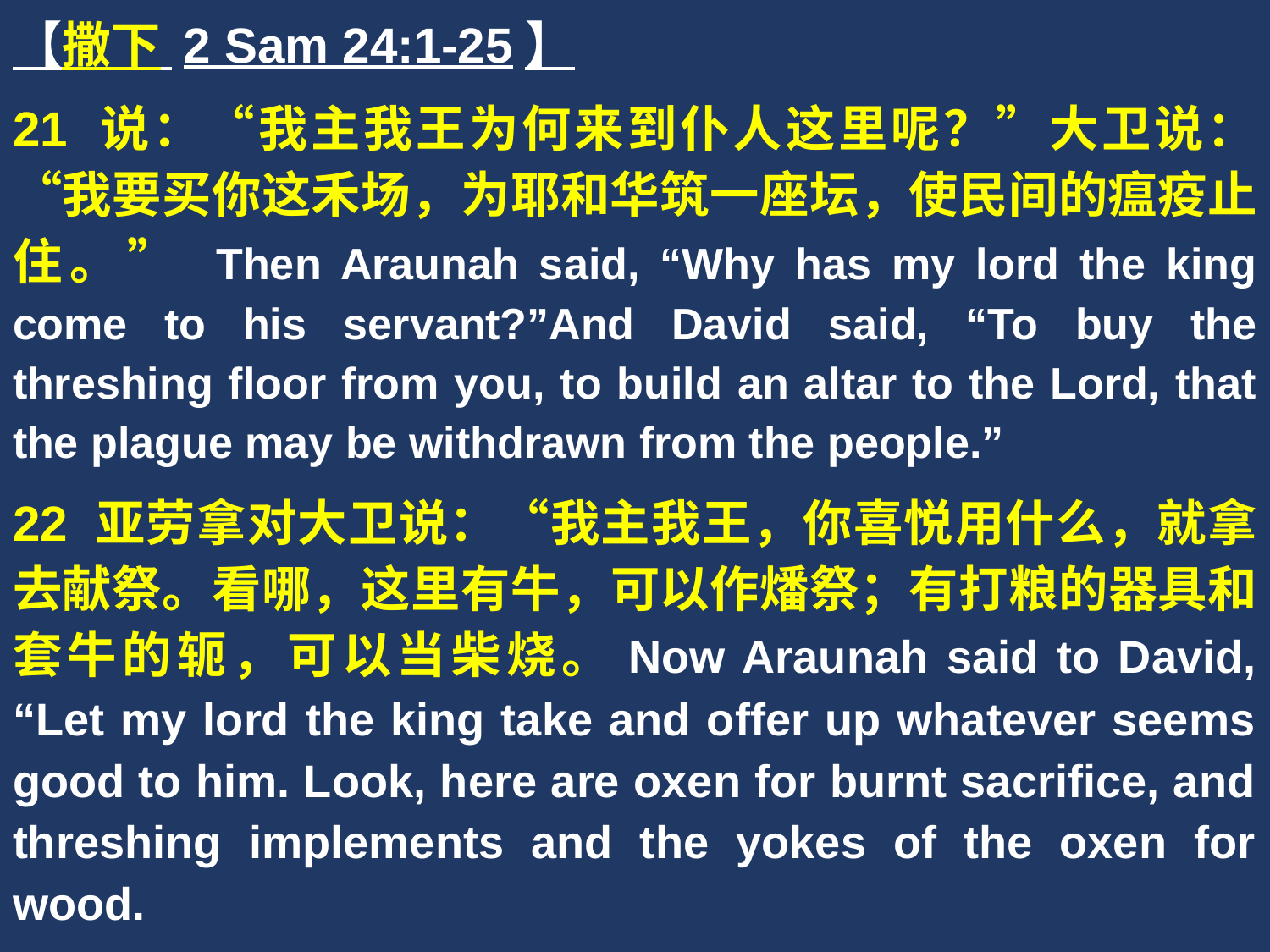

【撒下 2 Sam 24:1-25】
21 说：“我主我王为何来到仆人这里呢？”大卫说：“我要买你这禾场，为耶和华筑一座坛，使民间的瘟疫止住。” Then Araunah said, “Why has my lord the king come to his servant?”And David said, “To buy the threshing floor from you, to build an altar to the Lord, that the plague may be withdrawn from the people.”
22 亚劳拿对大卫说：“我主我王，你喜悦用什么，就拿去献祭。看哪，这里有牛，可以作燔祭；有打粮的器具和套牛的轭，可以当柴烧。Now Araunah said to David, “Let my lord the king take and offer up whatever seems good to him. Look, here are oxen for burnt sacrifice, and threshing implements and the yokes of the oxen for wood.